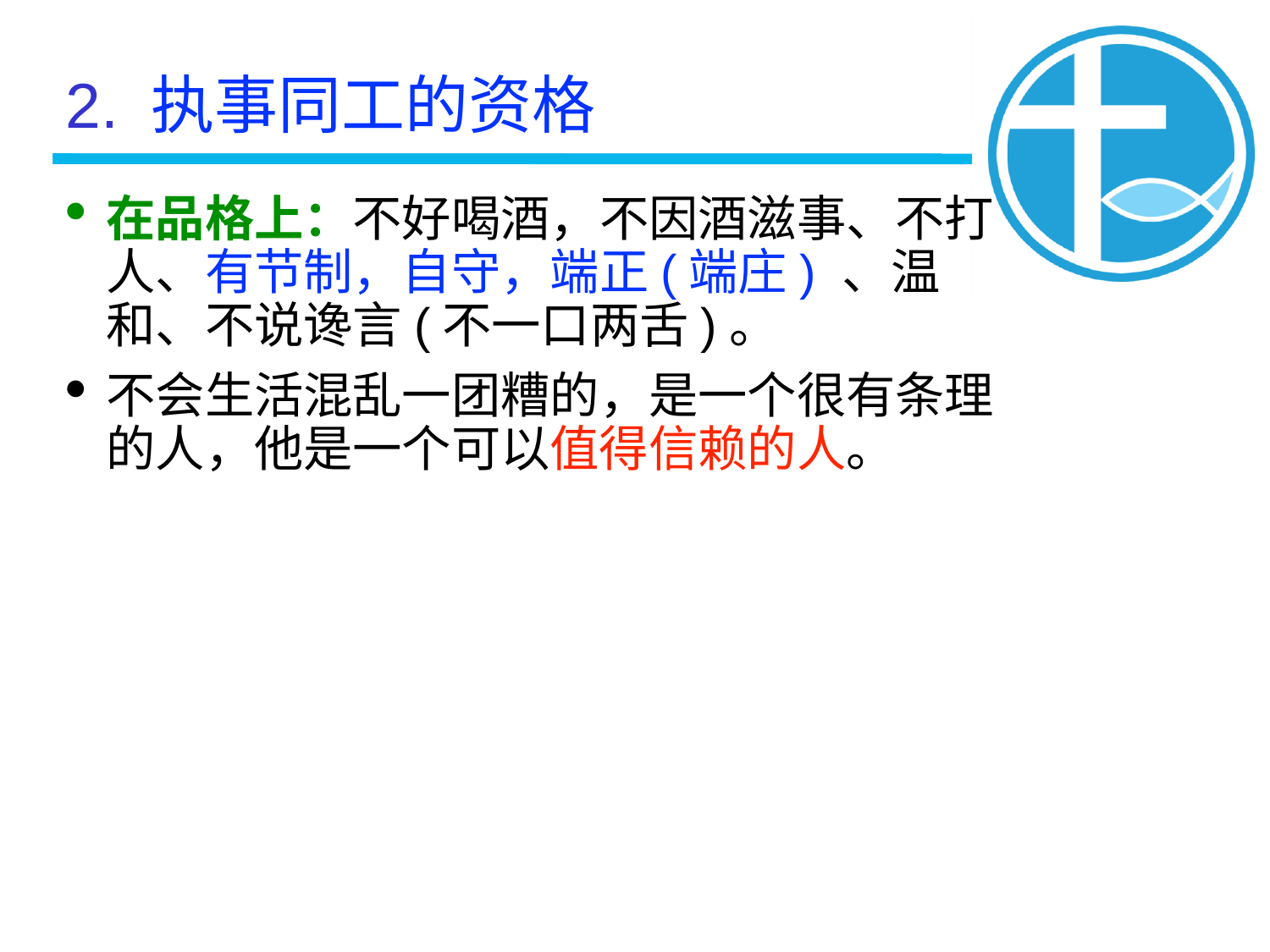

2. 执事同工的资格
在品格上：不好喝酒，不因酒滋事、不打人、有节制，自守，端正(端庄) 、温和、不说谗言(不一口两舌)。
不会生活混乱一团糟的，是一个很有条理的人，他是一个可以值得信赖的人。